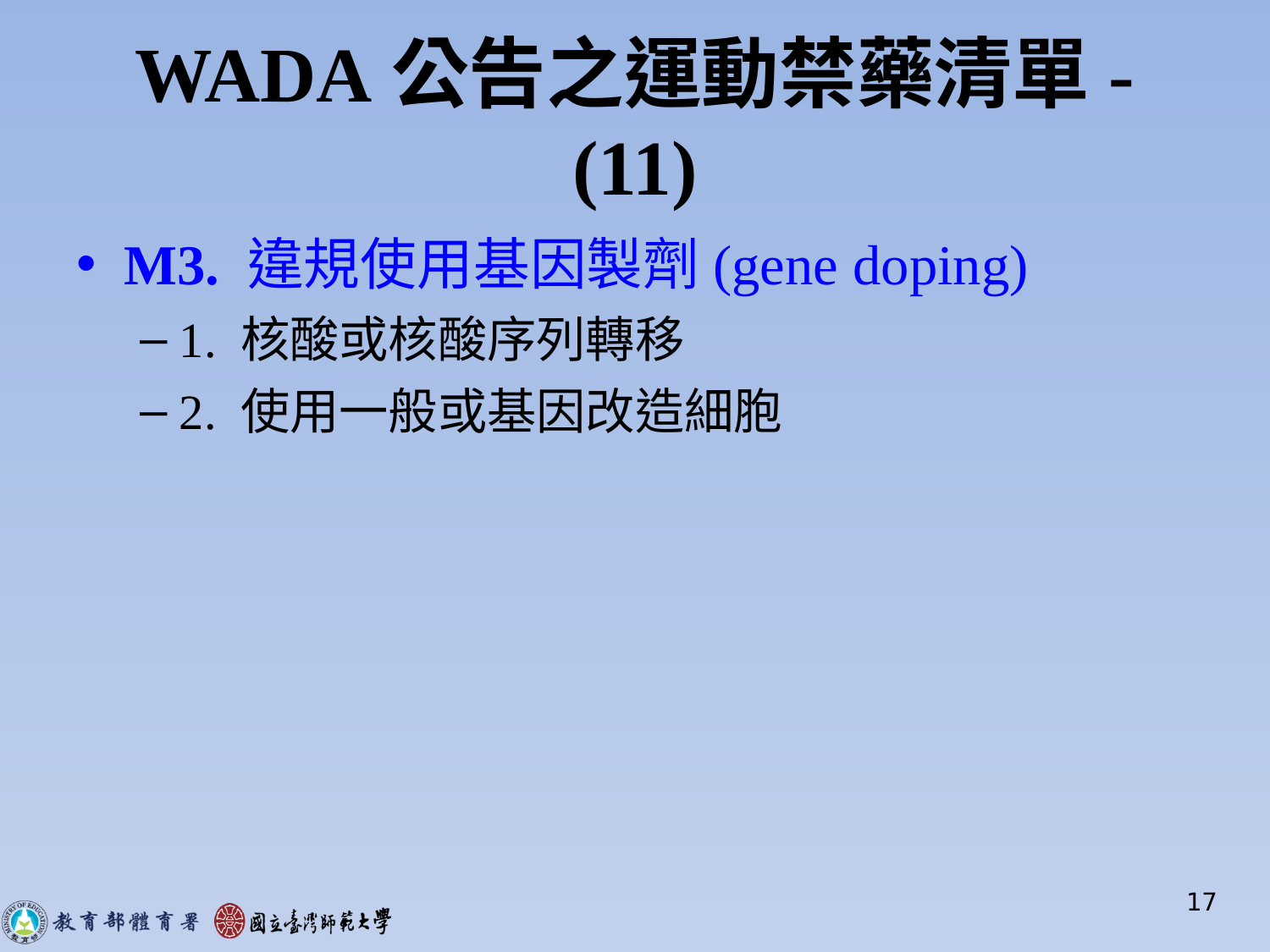

# WADA公告之運動禁藥清單-(11)
M3. 違規使用基因製劑(gene doping)
1. 核酸或核酸序列轉移
2. 使用一般或基因改造細胞

17